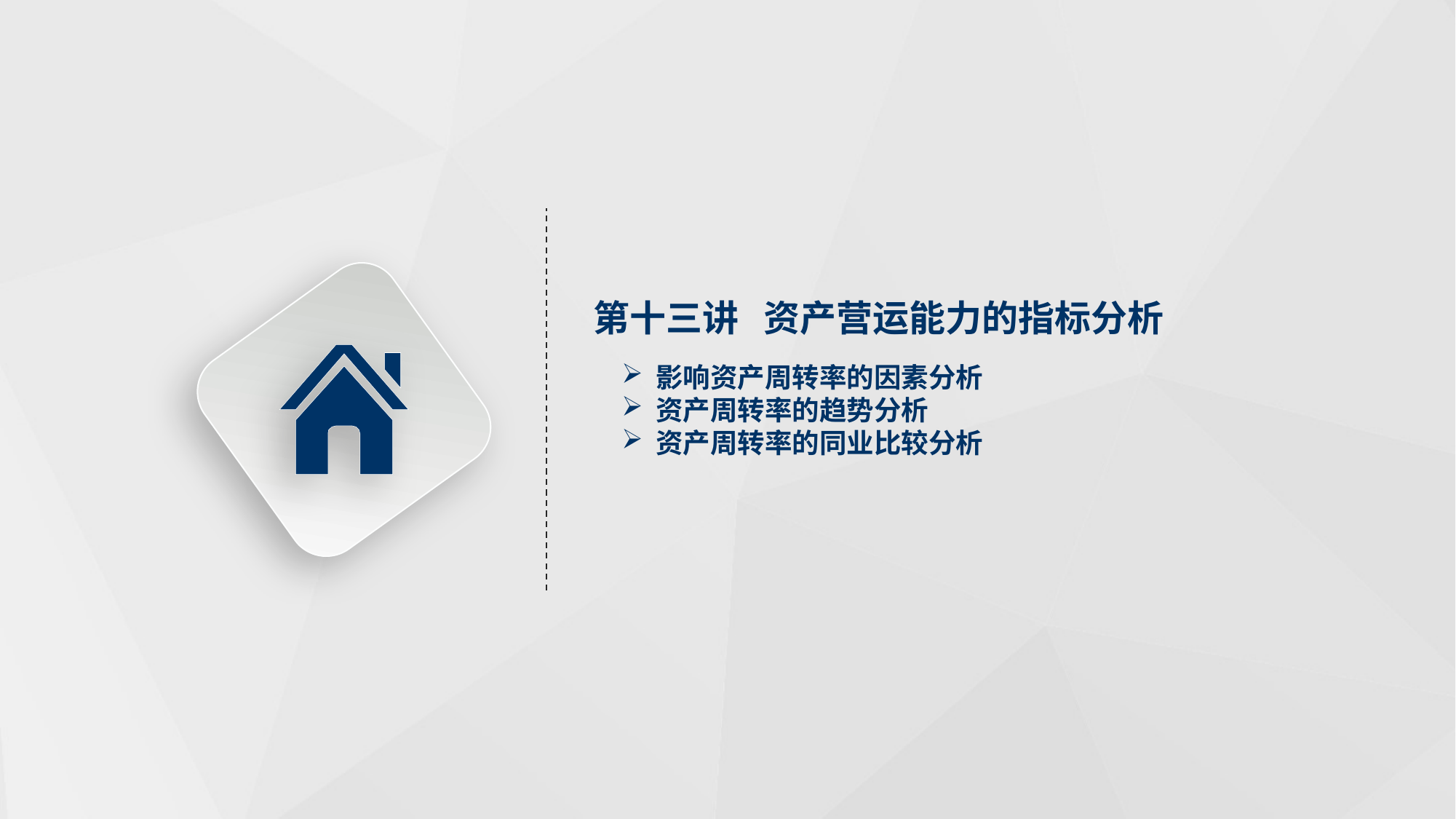

第十三讲   资产营运能力的指标分析

影响资产周转率的因素分析
资产周转率的趋势分析
资产周转率的同业比较分析